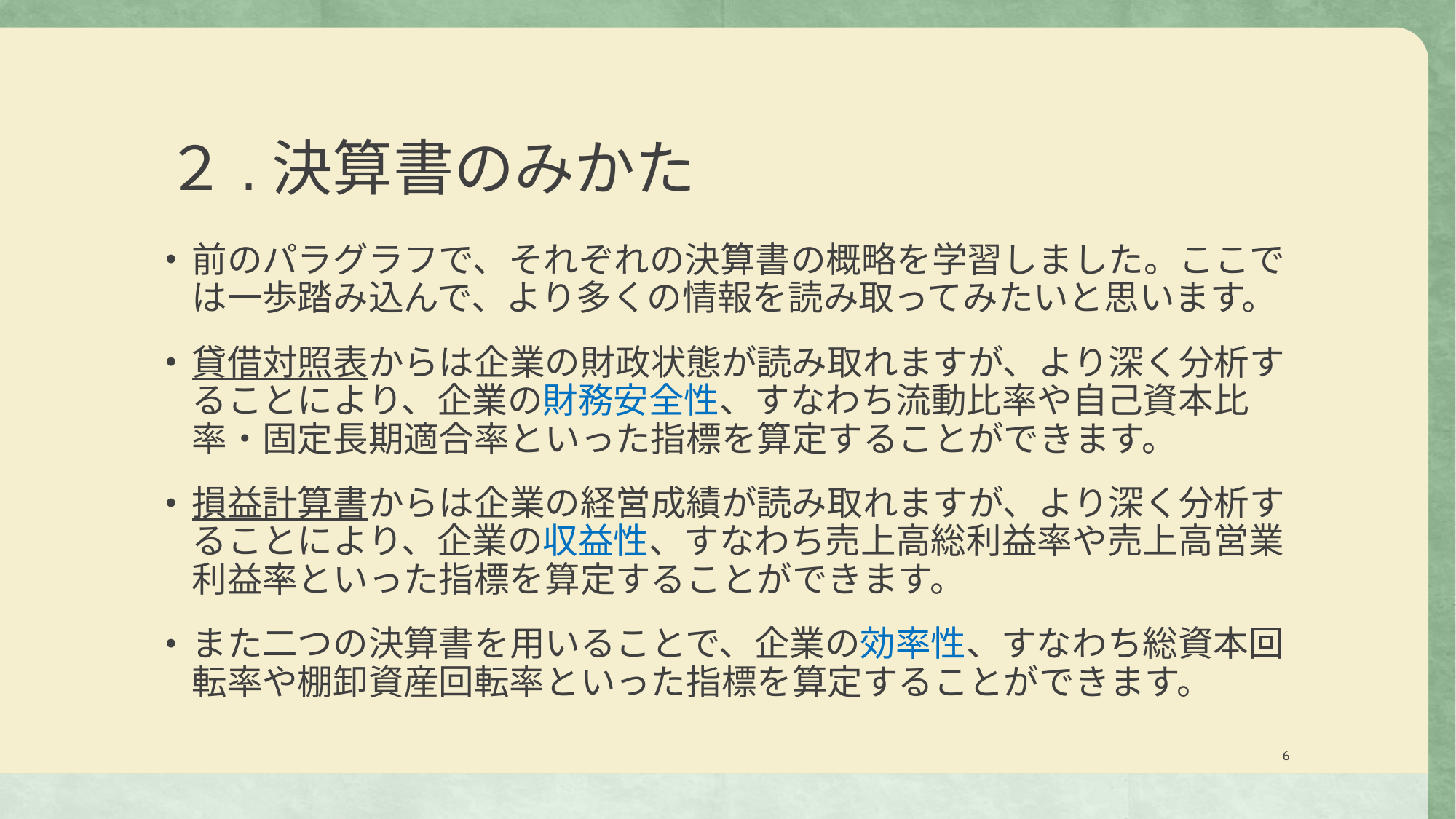

# ２.決算書のみかた
前のパラグラフで、それぞれの決算書の概略を学習しました。ここでは一歩踏み込んで、より多くの情報を読み取ってみたいと思います。
貸借対照表からは企業の財政状態が読み取れますが、より深く分析することにより、企業の財務安全性、すなわち流動比率や自己資本比率・固定長期適合率といった指標を算定することができます。
損益計算書からは企業の経営成績が読み取れますが、より深く分析することにより、企業の収益性、すなわち売上高総利益率や売上高営業利益率といった指標を算定することができます。
また二つの決算書を用いることで、企業の効率性、すなわち総資本回転率や棚卸資産回転率といった指標を算定することができます。
6